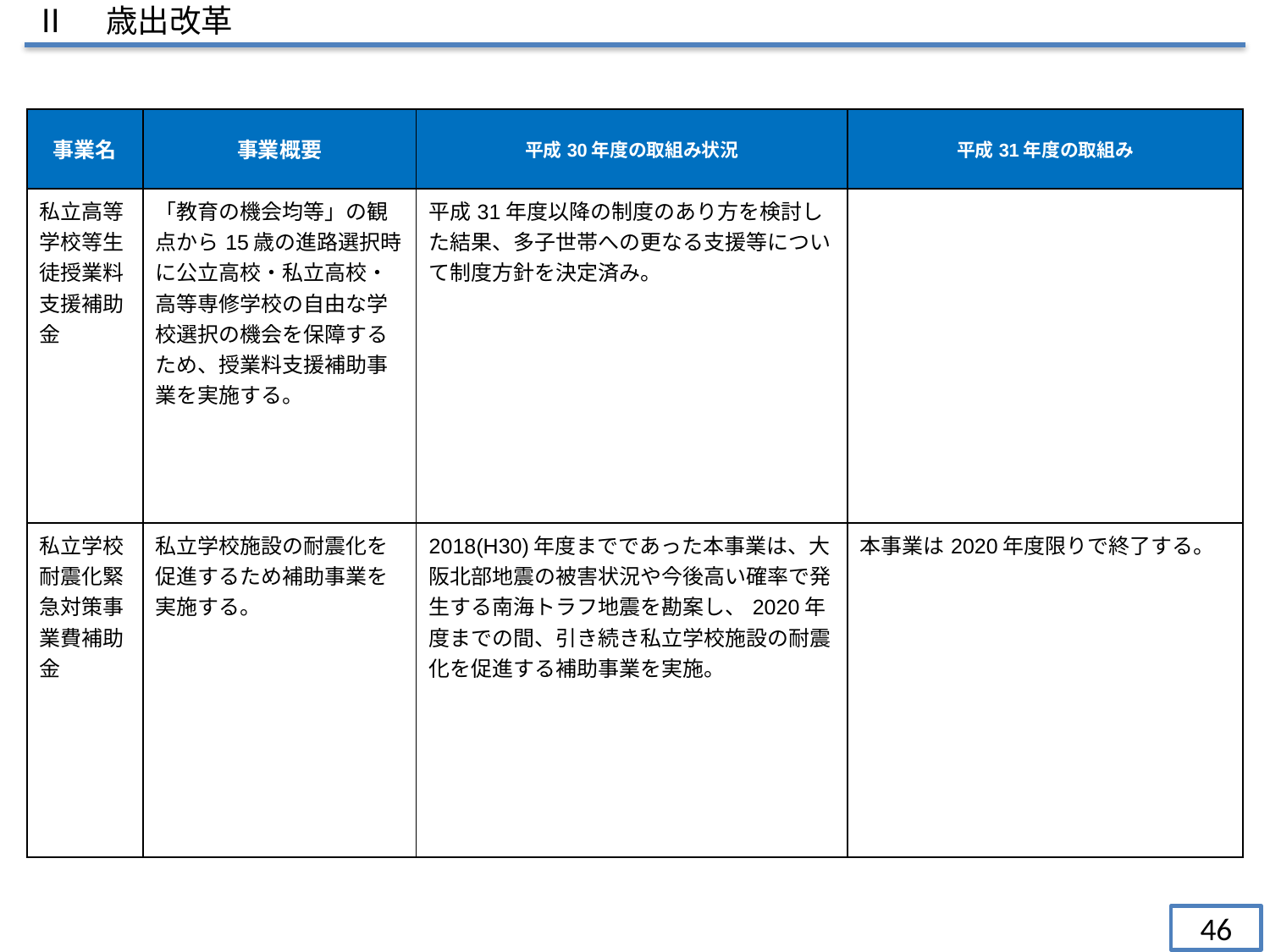

Ⅱ　歳出改革
| 事業名 | 事業概要 | 平成30年度の取組み状況 | 平成31年度の取組み |
| --- | --- | --- | --- |
| 私立高等学校等生徒授業料支援補助金 | 「教育の機会均等」の観点から15歳の進路選択時に公立高校・私立高校・高等専修学校の自由な学校選択の機会を保障するため、授業料支援補助事業を実施する。 | 平成31年度以降の制度のあり⽅を検討した結果、多子世帯への更なる支援等について制度方針を決定済み。 |  |
| 私立学校耐震化緊急対策事業費補助金 | 私立学校施設の耐震化を促進するため補助事業を実施する。 | 2018(H30)年度までであった本事業は、大阪北部地震の被害状況や今後高い確率で発生する南海トラフ地震を勘案し、2020年度までの間、引き続き私立学校施設の耐震化を促進する補助事業を実施。 | 本事業は2020年度限りで終了する。 |
46